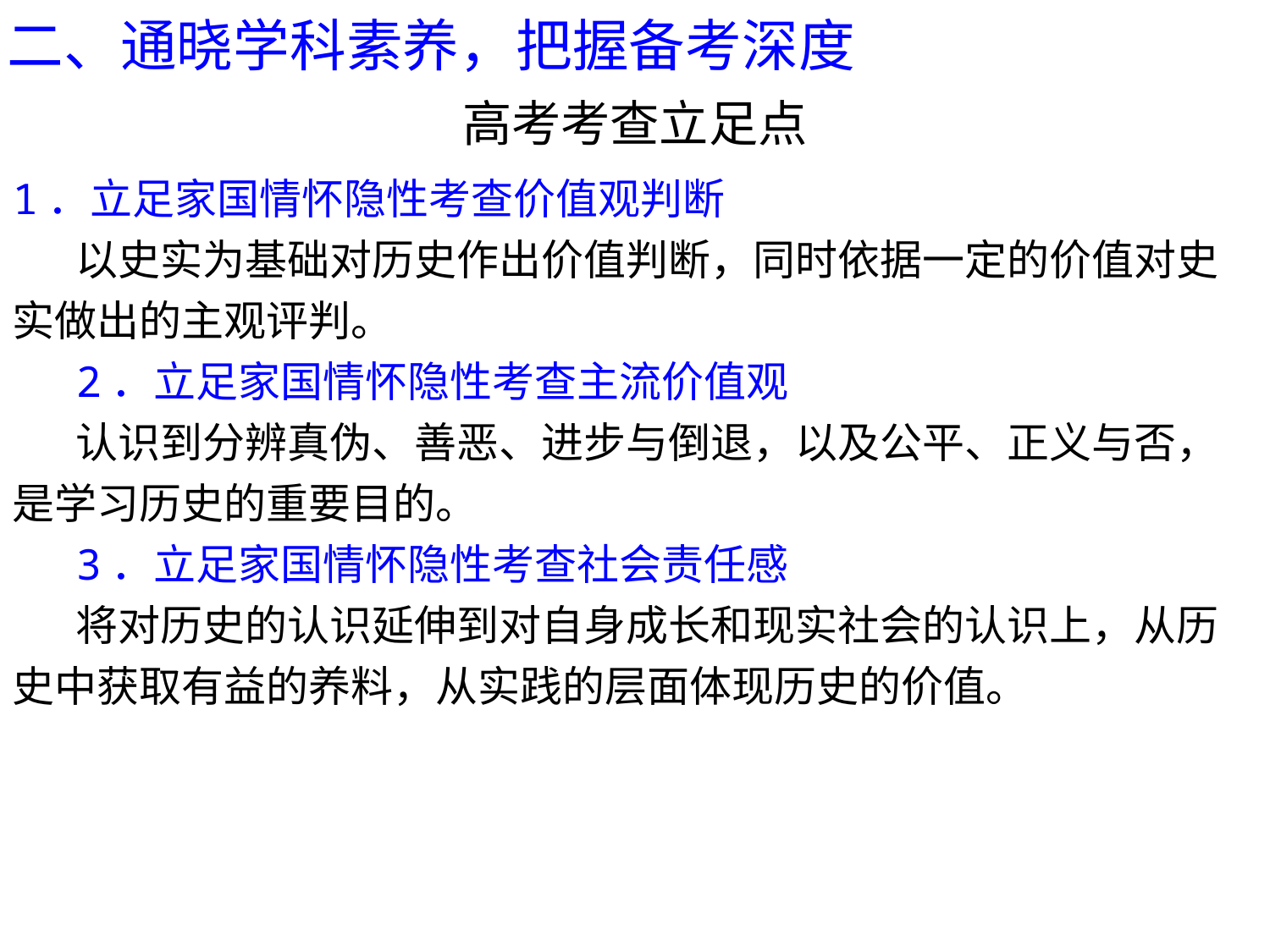

二、通晓学科素养，把握备考深度
高考考查立足点
1．立足家国情怀隐性考查价值观判断
以史实为基础对历史作出价值判断，同时依据一定的价值对史实做出的主观评判。
2．立足家国情怀隐性考查主流价值观
认识到分辨真伪、善恶、进步与倒退，以及公平、正义与否，是学习历史的重要目的。
3．立足家国情怀隐性考查社会责任感
将对历史的认识延伸到对自身成长和现实社会的认识上，从历史中获取有益的养料，从实践的层面体现历史的价值。